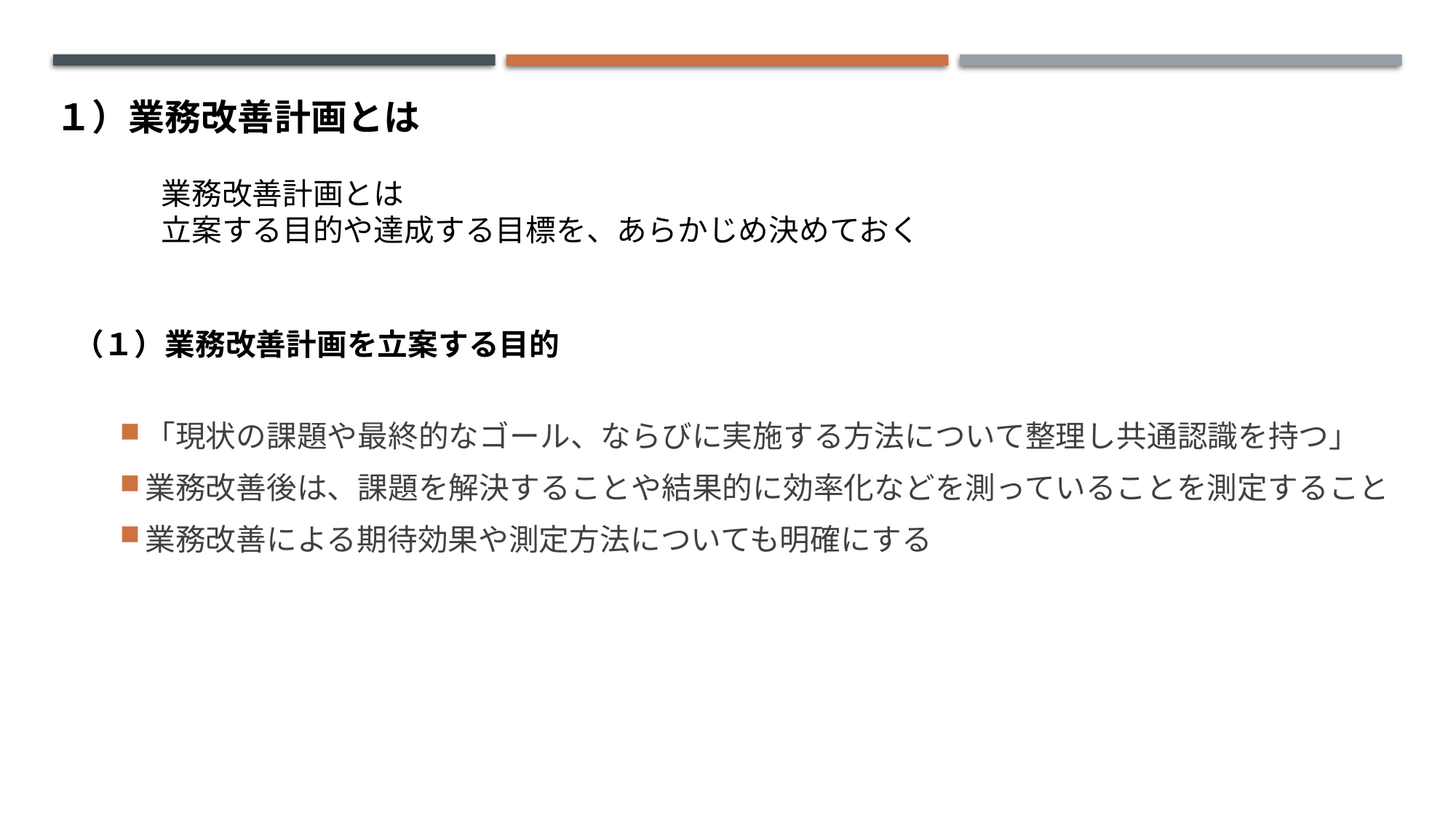

１）業務改善計画とは
業務改善計画とは
立案する目的や達成する目標を、あらかじめ決めておく
（１）業務改善計画を立案する目的
「現状の課題や最終的なゴール、ならびに実施する方法について整理し共通認識を持つ」
業務改善後は、課題を解決することや結果的に効率化などを測っていることを測定すること
業務改善による期待効果や測定方法についても明確にする